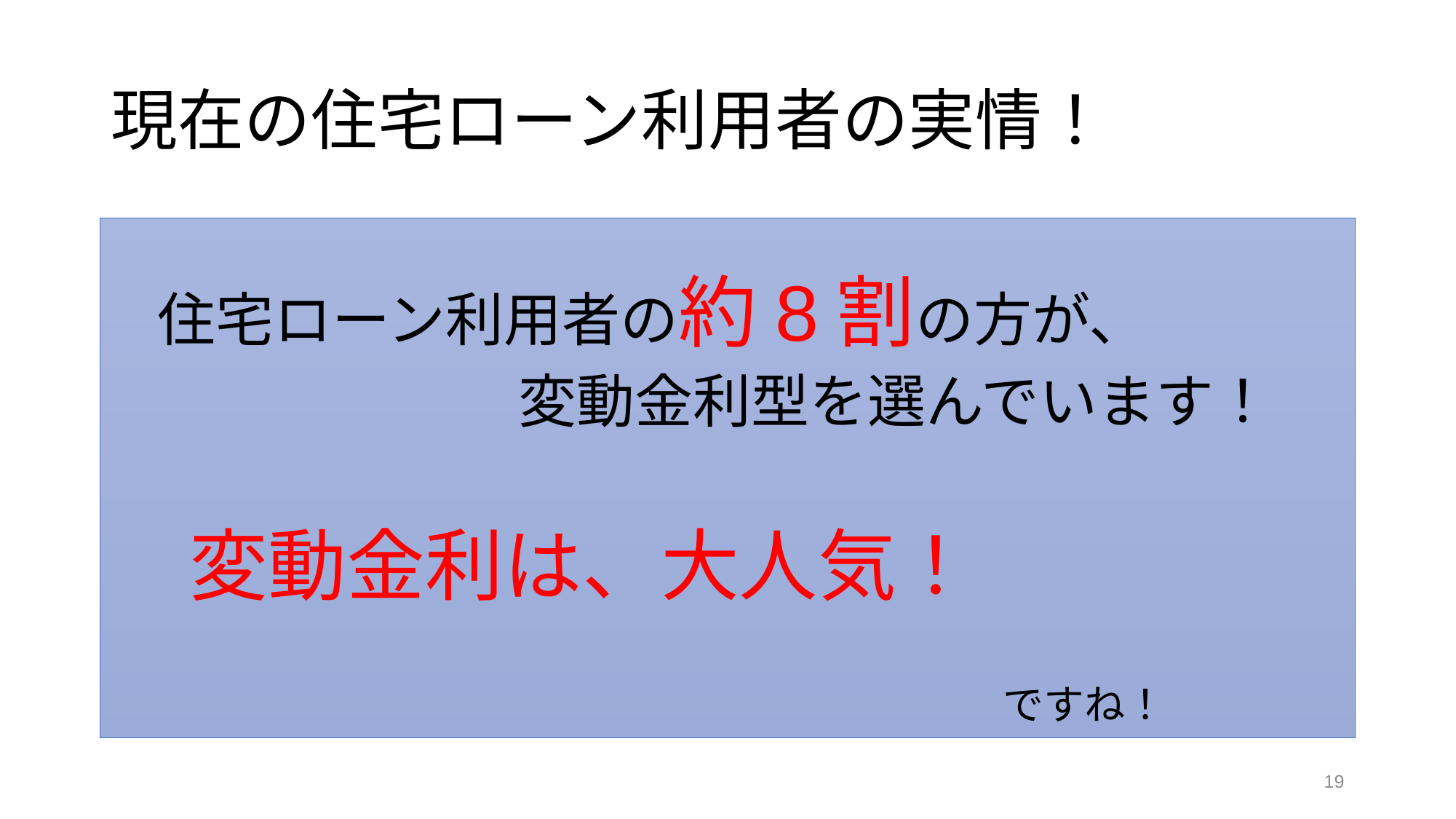

# 現在の住宅ローン利用者の実情！

　住宅ローン利用者の約8割の方が、
　　　　　　　変動金利型を選んでいます！

　変動金利は、大人気！

　　　　　　　　　　　　　　　　　　　　　　ですね！

19